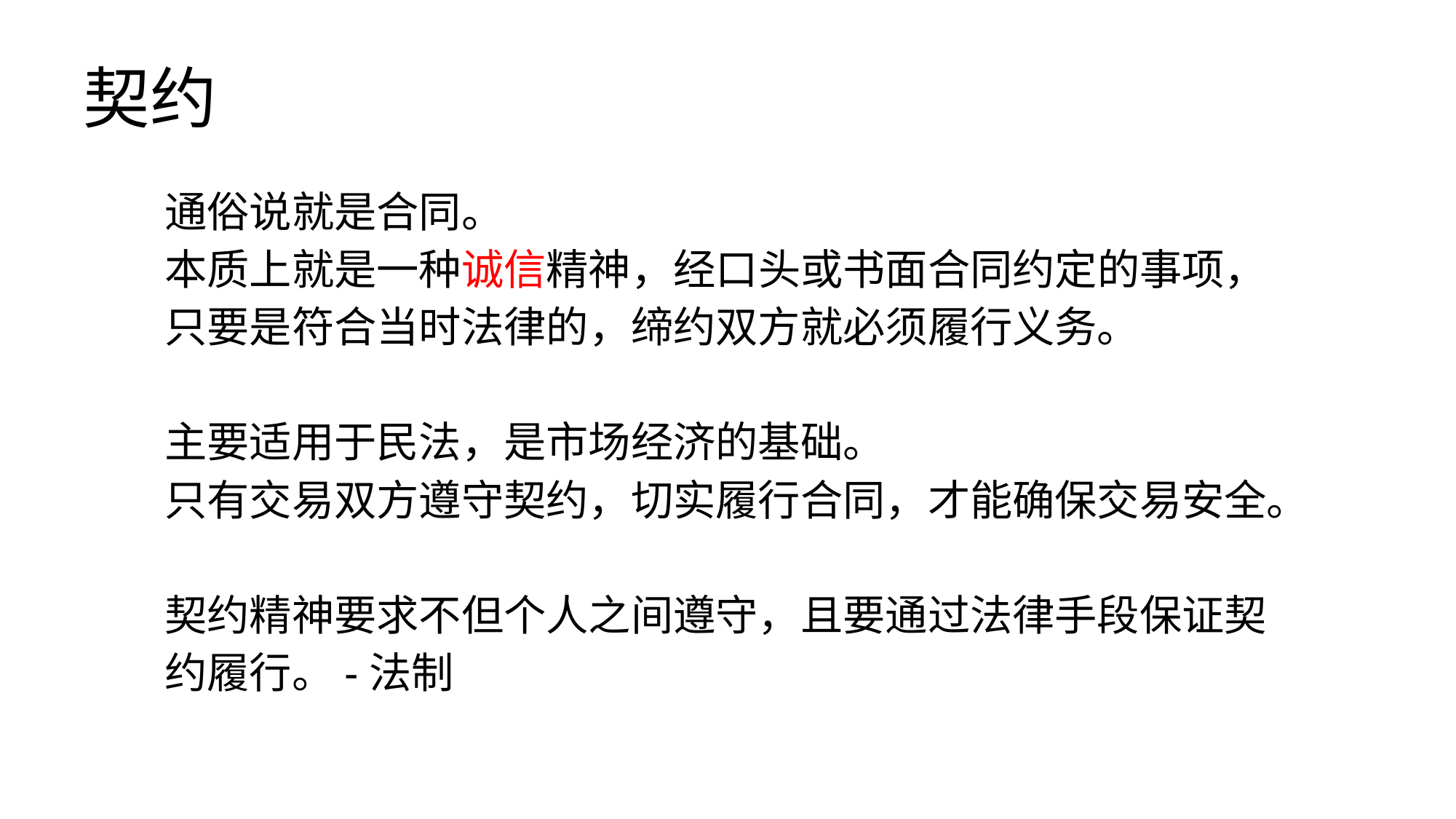

# 契约
通俗说就是合同。
本质上就是一种诚信精神，经口头或书面合同约定的事项，只要是符合当时法律的，缔约双方就必须履行义务。

主要适用于民法，是市场经济的基础。
只有交易双方遵守契约，切实履行合同，才能确保交易安全。

契约精神要求不但个人之间遵守，且要通过法律手段保证契约履行。-法制